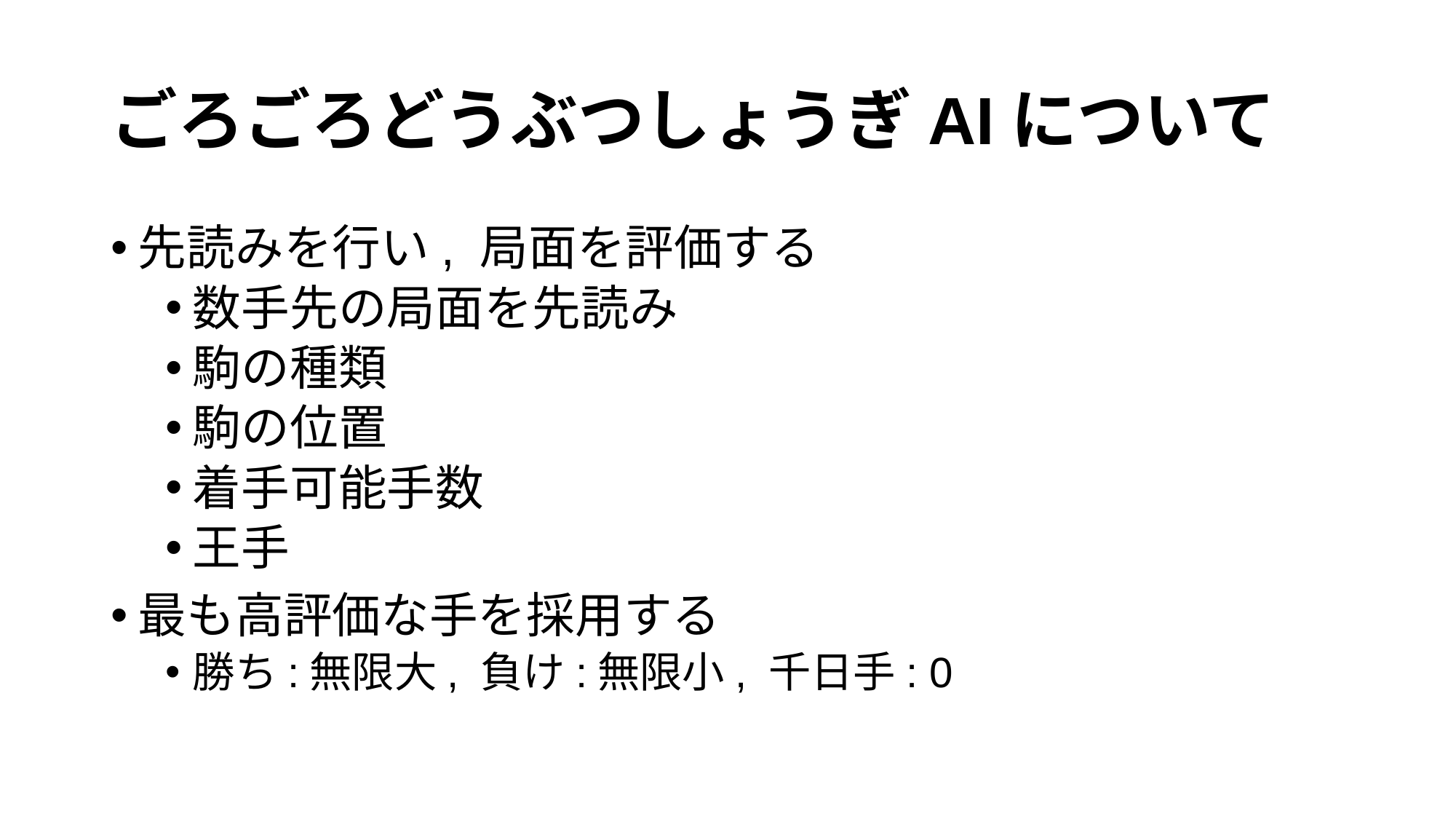

# ごろごろどうぶつしょうぎAIについて
先読みを行い, 局面を評価する
数手先の局面を先読み
駒の種類
駒の位置
着手可能手数
王手
最も高評価な手を採用する
勝ち:無限大, 負け:無限小, 千日手: 0